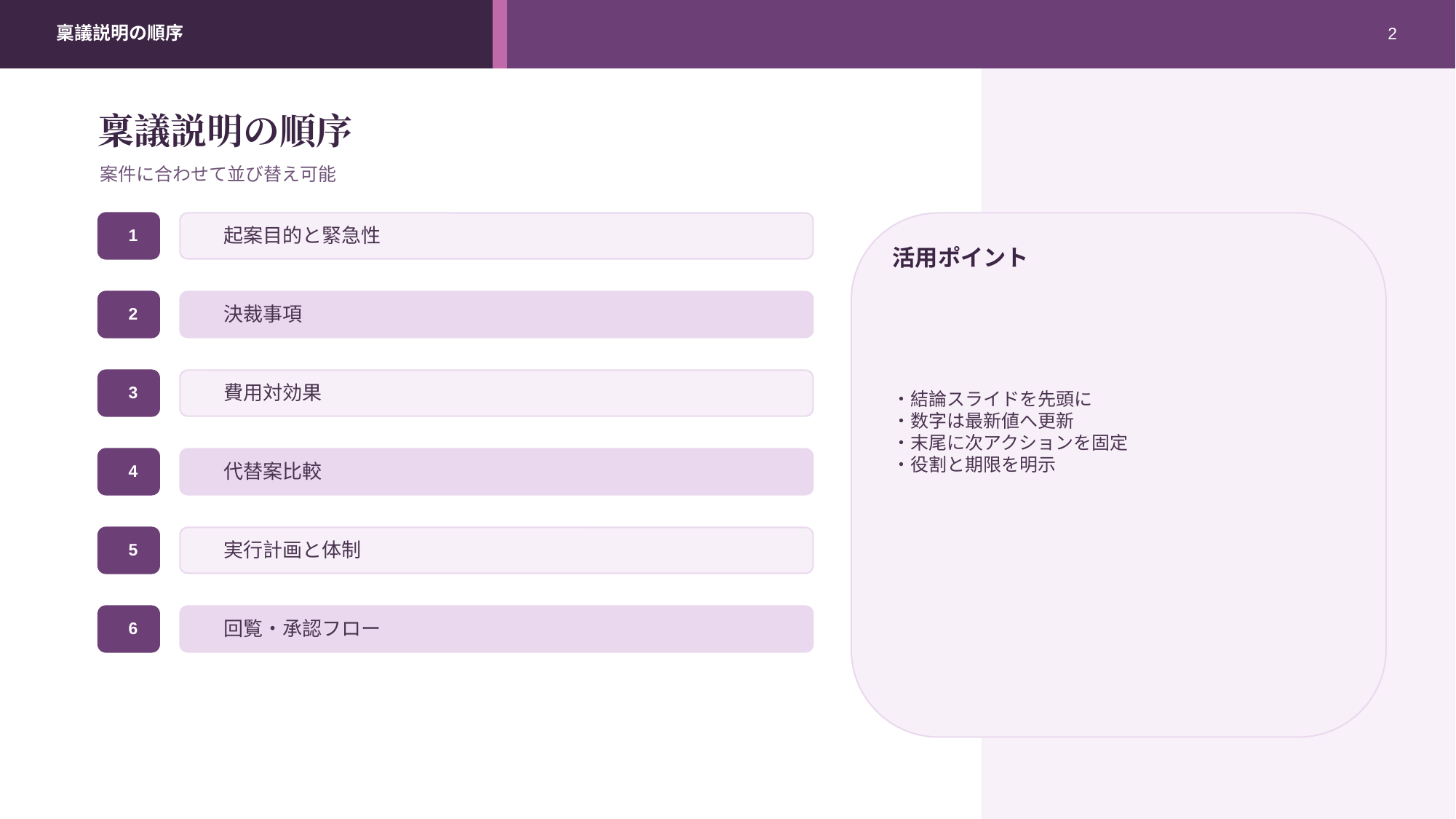

稟議説明の順序
2

稟議説明の順序
案件に合わせて並び替え可能

1
起案目的と緊急性
活用ポイント

・結論スライドを先頭に
・数字は最新値へ更新
・末尾に次アクションを固定
・役割と期限を明示
2
決裁事項

3
費用対効果

4
代替案比較

5
実行計画と体制

6
回覧・承認フロー